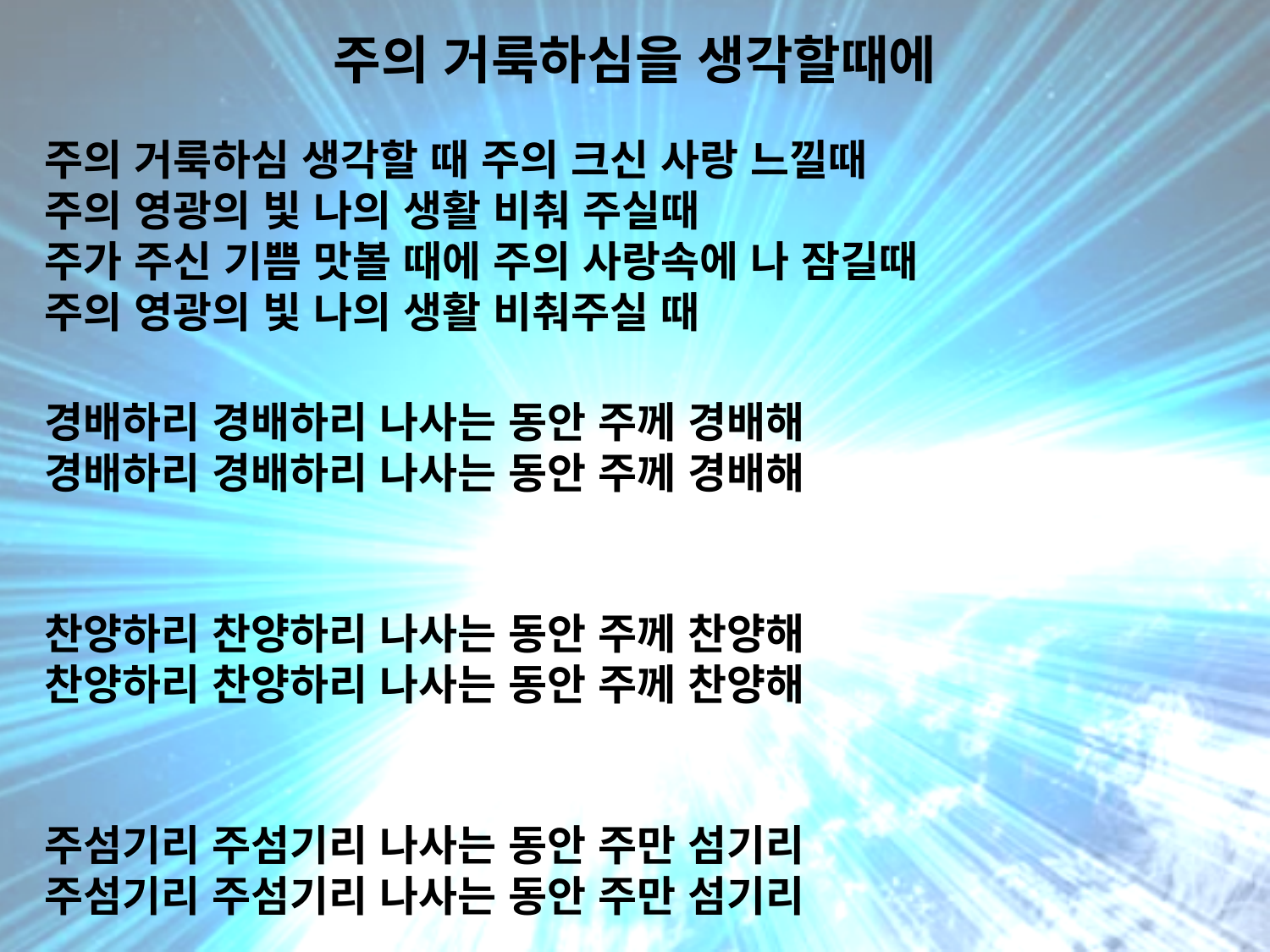

# 주의 거룩하심을 생각할때에
주의 거룩하심 생각할 때 주의 크신 사랑 느낄때
주의 영광의 빛 나의 생활 비춰 주실때
주가 주신 기쁨 맛볼 때에 주의 사랑속에 나 잠길때
주의 영광의 빛 나의 생활 비춰주실 때
경배하리 경배하리 나사는 동안 주께 경배해
경배하리 경배하리 나사는 동안 주께 경배해
찬양하리 찬양하리 나사는 동안 주께 찬양해
찬양하리 찬양하리 나사는 동안 주께 찬양해
주섬기리 주섬기리 나사는 동안 주만 섬기리
주섬기리 주섬기리 나사는 동안 주만 섬기리